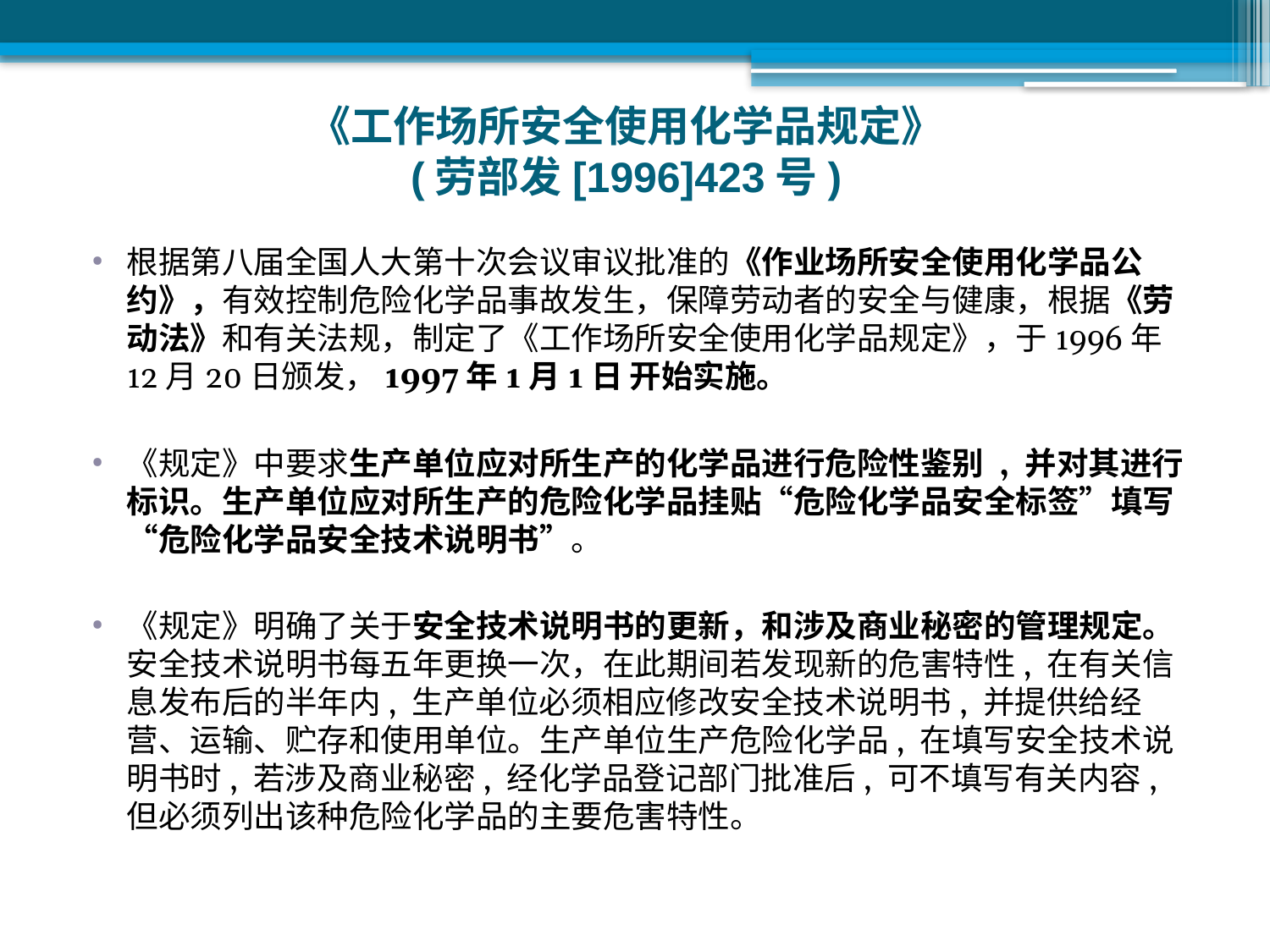

# 《工作场所安全使用化学品规定》 (劳部发[1996]423号)
根据第八届全国人大第十次会议审议批准的《作业场所安全使用化学品公约》，有效控制危险化学品事故发生，保障劳动者的安全与健康，根据《劳动法》和有关法规，制定了《工作场所安全使用化学品规定》，于1996年12月20日颁发，1997年1月1日 开始实施。

《规定》中要求生产单位应对所生产的化学品进行危险性鉴别 , 并对其进行标识。生产单位应对所生产的危险化学品挂贴“危险化学品安全标签”填写“危险化学品安全技术说明书”。

《规定》明确了关于安全技术说明书的更新，和涉及商业秘密的管理规定。安全技术说明书每五年更换一次，在此期间若发现新的危害特性, 在有关信息发布后的半年内, 生产单位必须相应修改安全技术说明书, 并提供给经营、运输、贮存和使用单位。生产单位生产危险化学品, 在填写安全技术说明书时, 若涉及商业秘密, 经化学品登记部门批准后, 可不填写有关内容, 但必须列出该种危险化学品的主要危害特性。